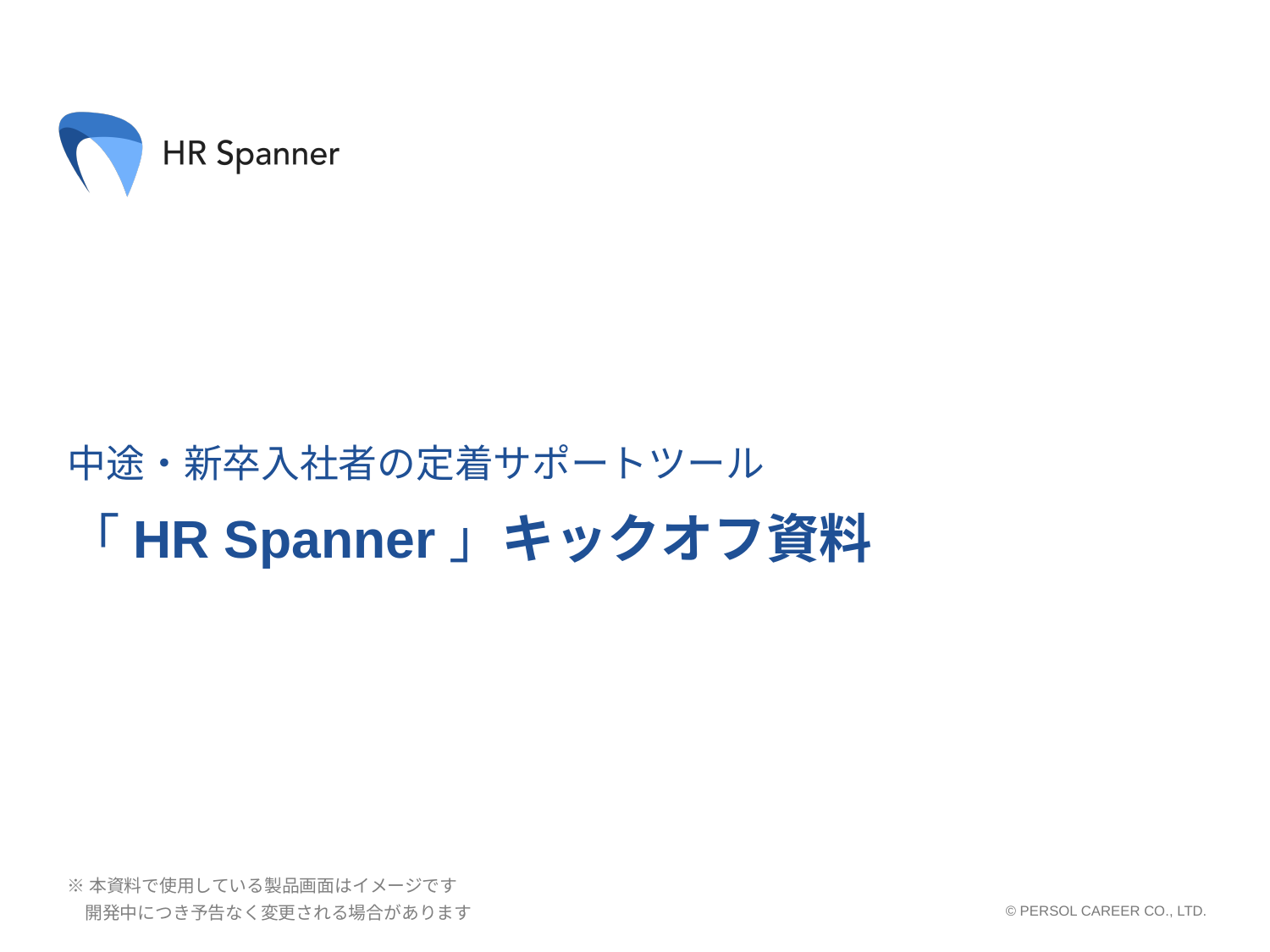

# 中途・新卒入社者の定着サポートツール 「HR Spanner」キックオフ資料
※本資料で使用している製品画面はイメージです
　開発中につき予告なく変更される場合があります